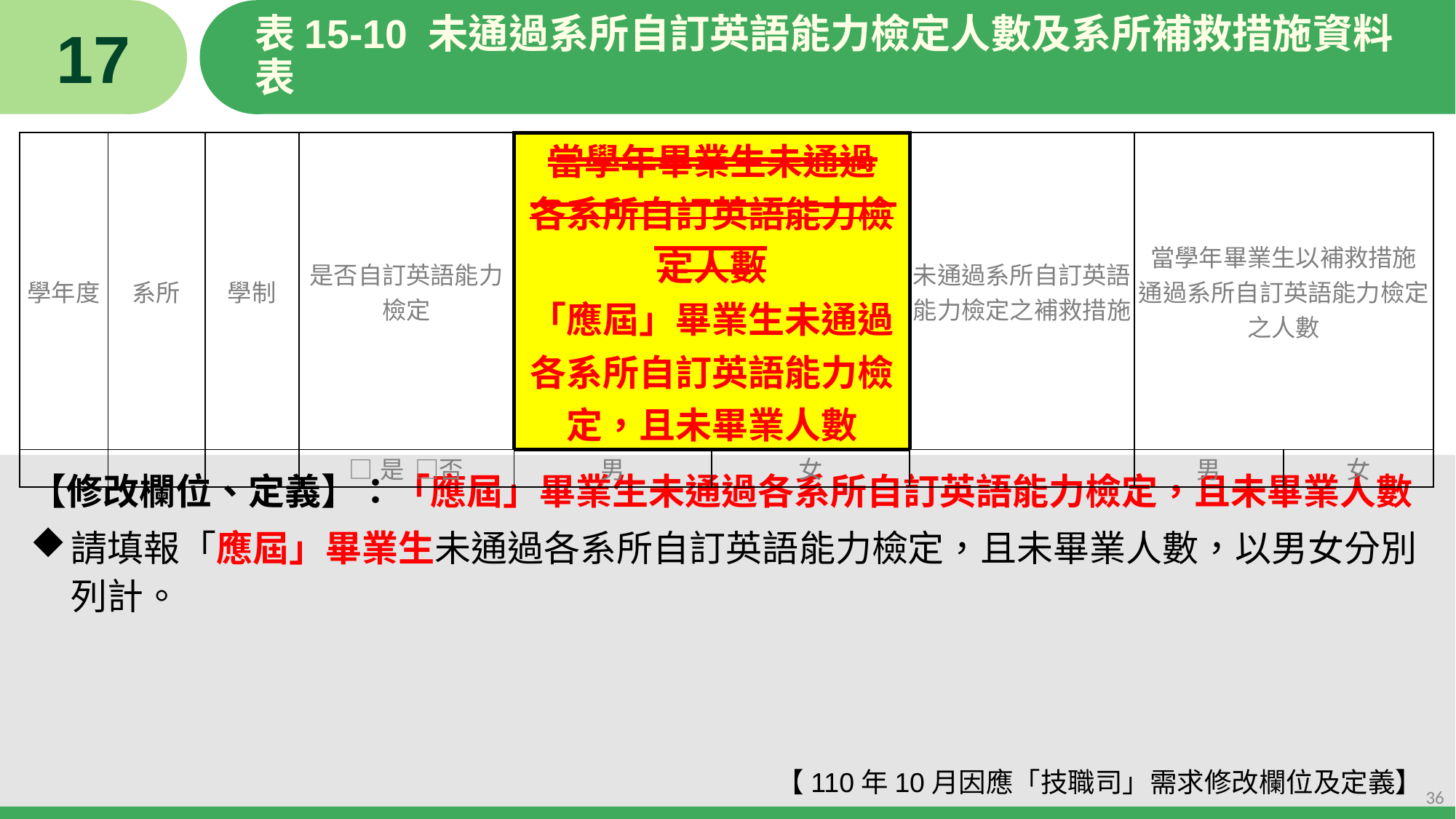

17
# 表15-10 未通過系所自訂英語能力檢定人數及系所補救措施資料表
| 學年度 | 系所 | 學制 | 是否自訂英語能力檢定 | 當學年畢業生未通過 各系所自訂英語能力檢定人數 「應屆」畢業生未通過各系所自訂英語能力檢定，且未畢業人數 |  | 未通過系所自訂英語能力檢定之補救措施 | 當學年畢業生以補救措施 通過系所自訂英語能力檢定之人數 |  |
| --- | --- | --- | --- | --- | --- | --- | --- | --- |
|  |  |  | □是 □否 | 男 | 女 |  | 男 | 女 |
【修改欄位、定義】：「應屆」畢業生未通過各系所自訂英語能力檢定，且未畢業人數
請填報「應屆」畢業生未通過各系所自訂英語能力檢定，且未畢業人數，以男女分別列計。

【110年10月因應「技職司」需求修改欄位及定義】

36